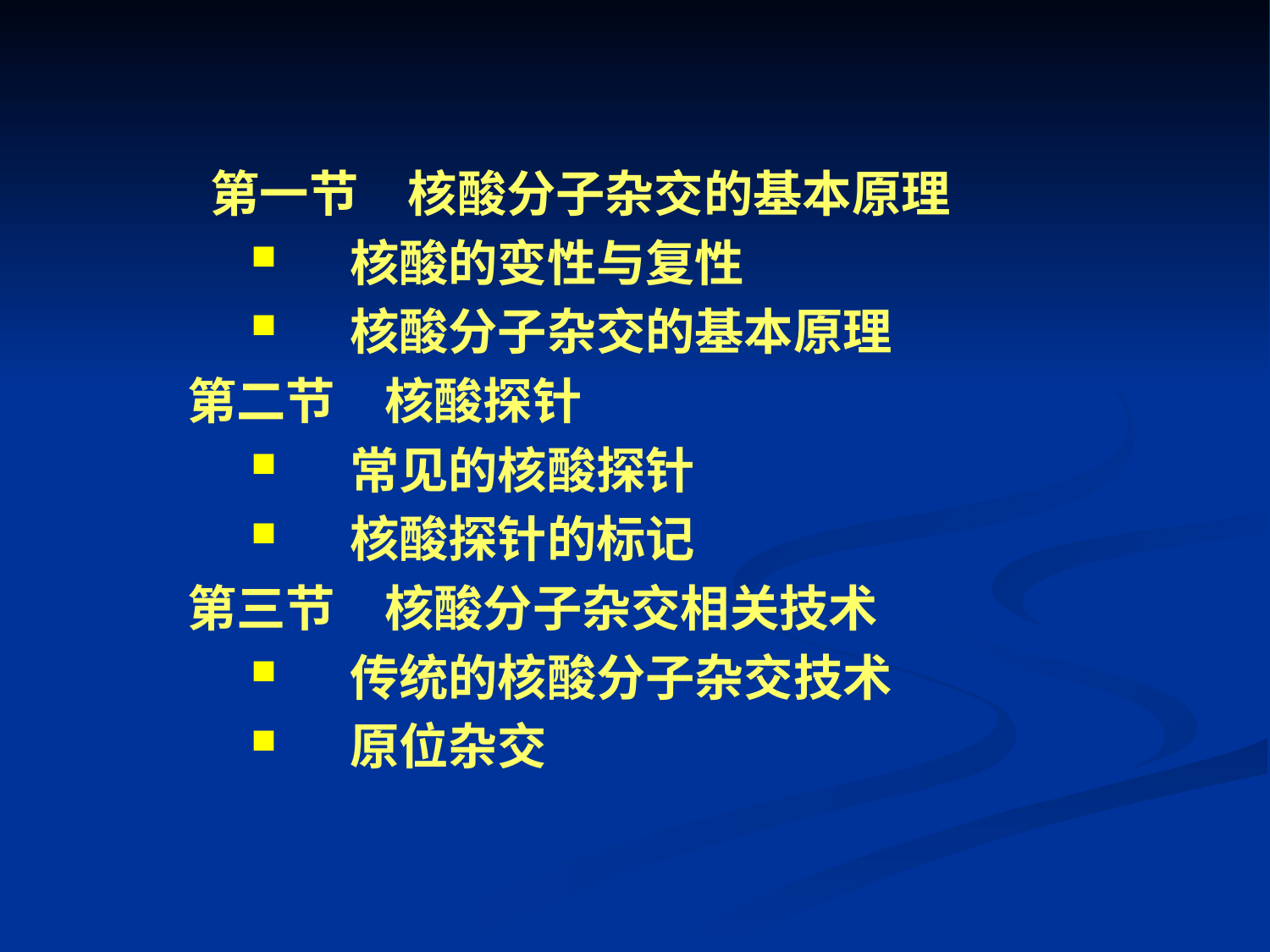

第一节　核酸分子杂交的基本原理
核酸的变性与复性
核酸分子杂交的基本原理
第二节　核酸探针
常见的核酸探针
核酸探针的标记
第三节　核酸分子杂交相关技术
传统的核酸分子杂交技术
原位杂交